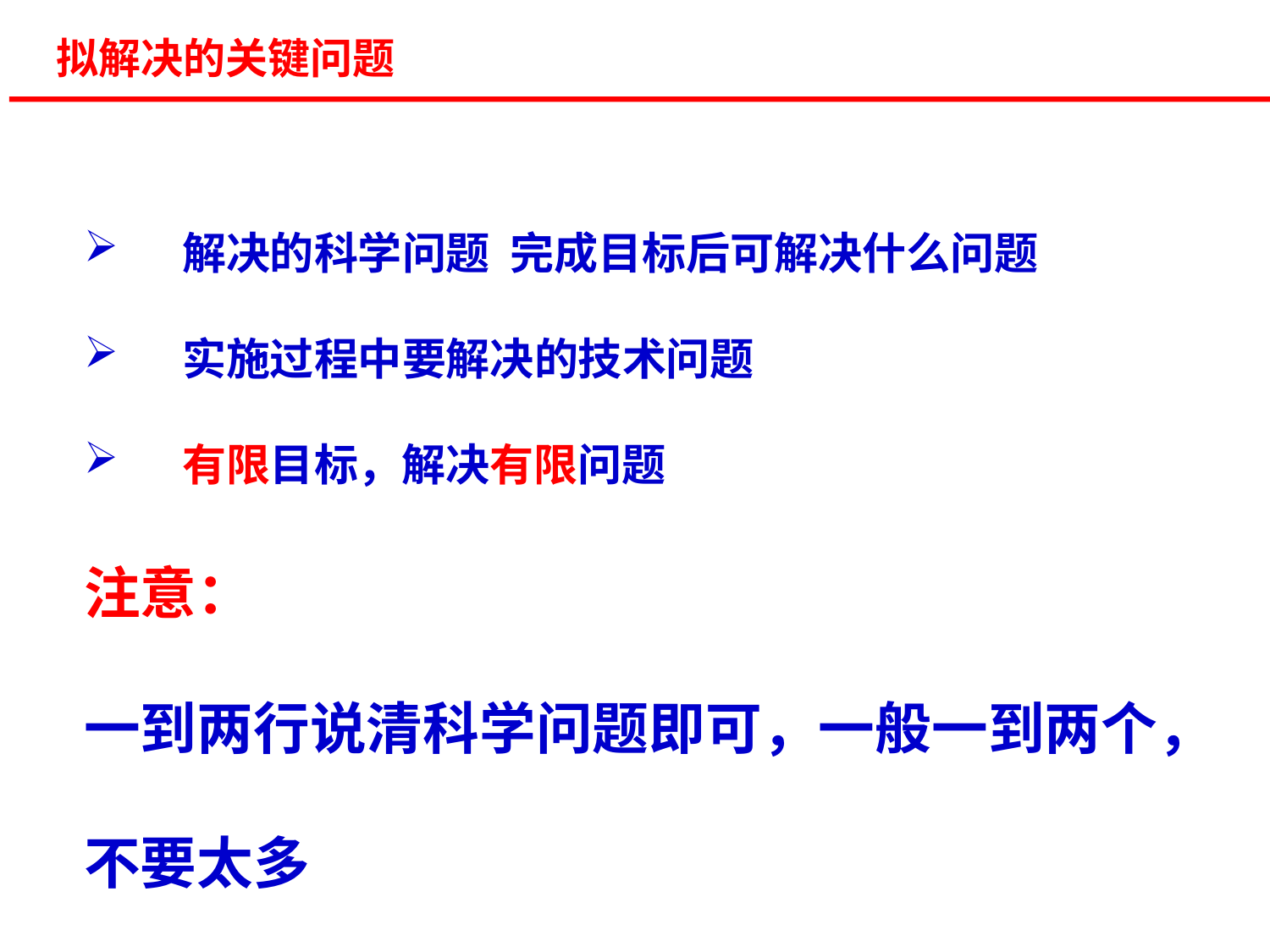

拟解决的关键问题

    解决的科学问题  完成目标后可解决什么问题
    实施过程中要解决的技术问题
    有限目标，解决有限问题
注意：
一到两行说清科学问题即可，一般一到两个，不要太多